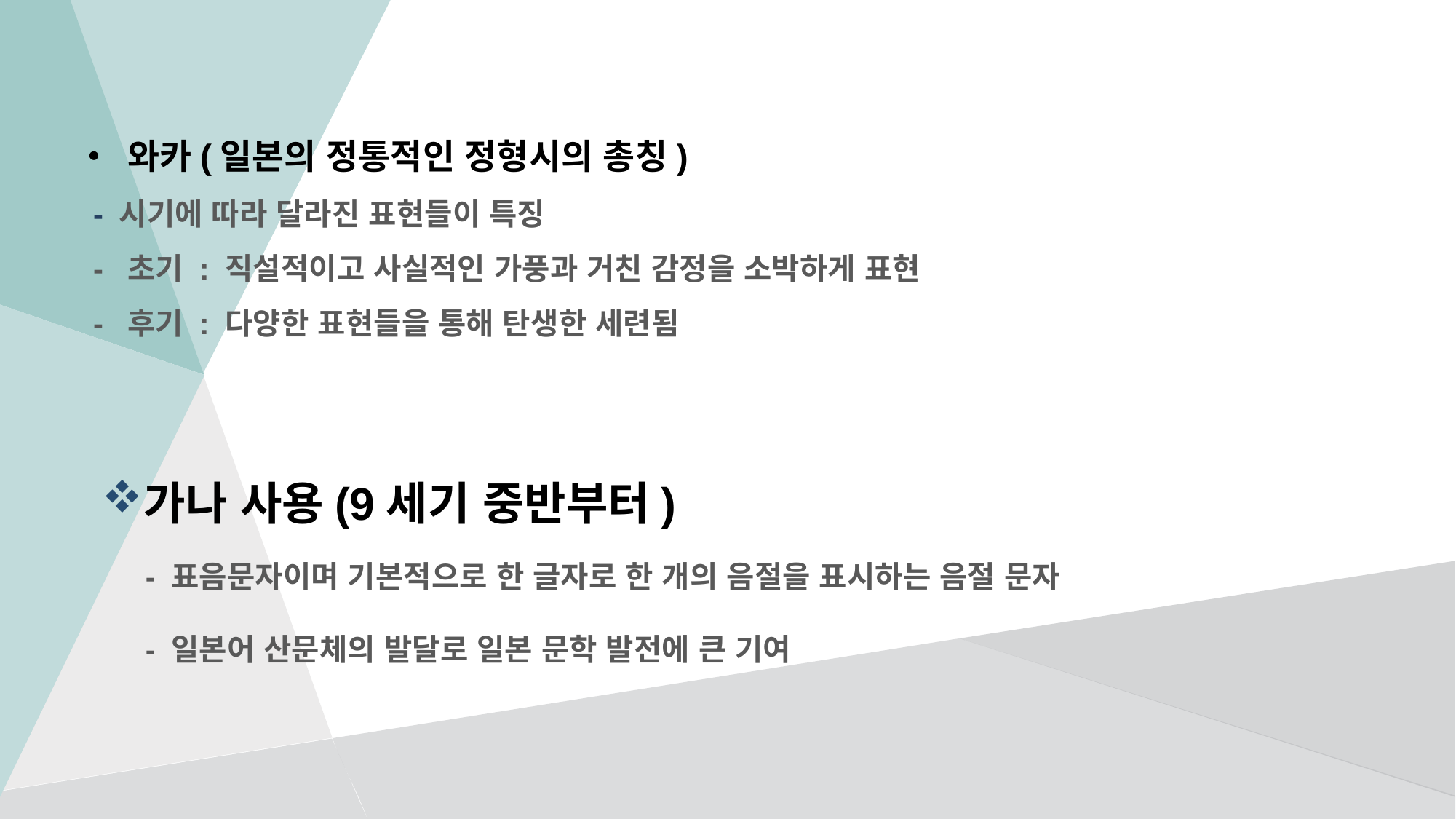

・  와카(일본의 정통적인 정형시의 총칭)
  - 시기에 따라 달라진 표현들이 특징
  -  초기 : 직설적이고 사실적인 가풍과 거친 감정을 소박하게 표현
  -  후기 : 다양한 표현들을 통해 탄생한 세련됨

가나 사용(9세기 중반부터)
- 표음문자이며 기본적으로 한 글자로 한 개의 음절을 표시하는 음절 문자

- 일본어 산문체의 발달로 일본 문학 발전에 큰 기여